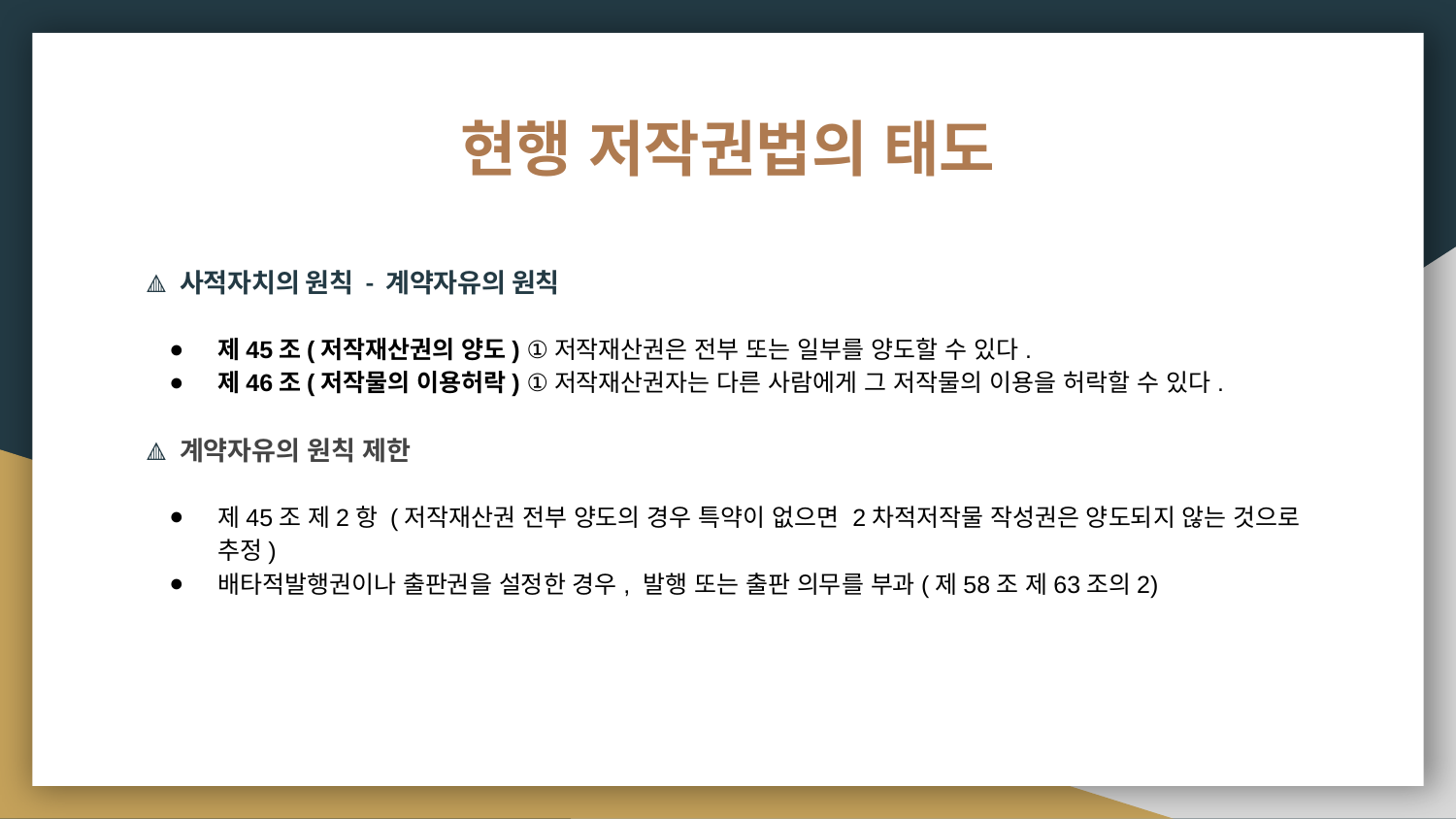

# 현행 저작권법의 태도
🔺 사적자치의 원칙 - 계약자유의 원칙
제45조(저작재산권의 양도) ①저작재산권은 전부 또는 일부를 양도할 수 있다.
제46조(저작물의 이용허락) ①저작재산권자는 다른 사람에게 그 저작물의 이용을 허락할 수 있다.
🔺 계약자유의 원칙 제한
제45조 제2항 (저작재산권 전부 양도의 경우 특약이 없으면 2차적저작물 작성권은 양도되지 않는 것으로 추정)
배타적발행권이나 출판권을 설정한 경우, 발행 또는 출판 의무를 부과(제58조 제63조의2)